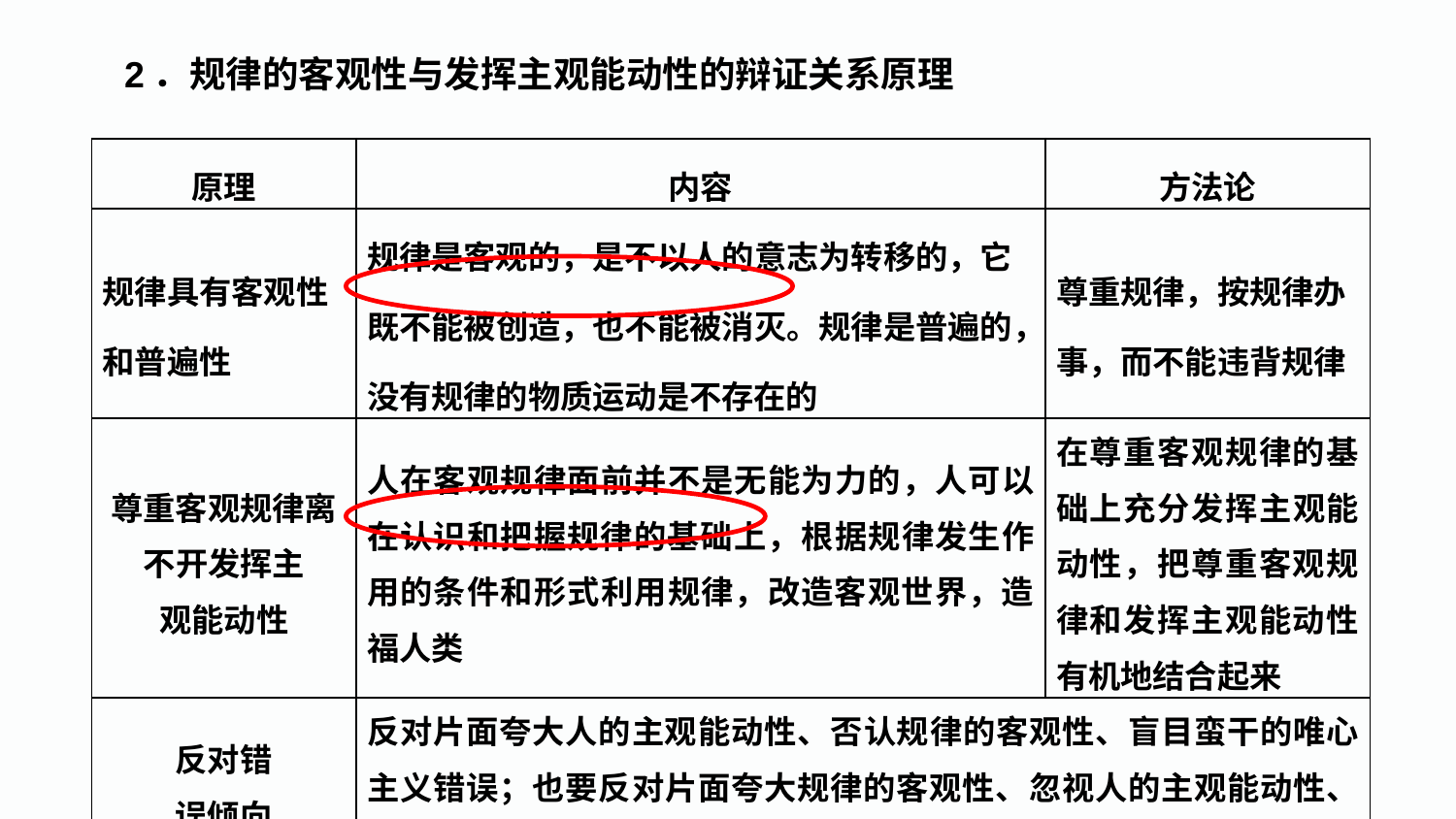

2．规律的客观性与发挥主观能动性的辩证关系原理
| 原理 | 内容 | 方法论 |
| --- | --- | --- |
| 规律具有客观性和普遍性 | 规律是客观的，是不以人的意志为转移的，它既不能被创造，也不能被消灭。规律是普遍的，没有规律的物质运动是不存在的 | 尊重规律，按规律办事，而不能违背规律 |
| 尊重客观规律离不开发挥主 观能动性 | 人在客观规律面前并不是无能为力的，人可以在认识和把握规律的基础上，根据规律发生作用的条件和形式利用规律，改造客观世界，造福人类 | 在尊重客观规律的基础上充分发挥主观能动性，把尊重客观规律和发挥主观能动性有机地结合起来 |
| 反对错 误倾向 | 反对片面夸大人的主观能动性、否认规律的客观性、盲目蛮干的唯心主义错误；也要反对片面夸大规律的客观性、忽视人的主观能动性、无所作为的机械唯物主义错误 |  |